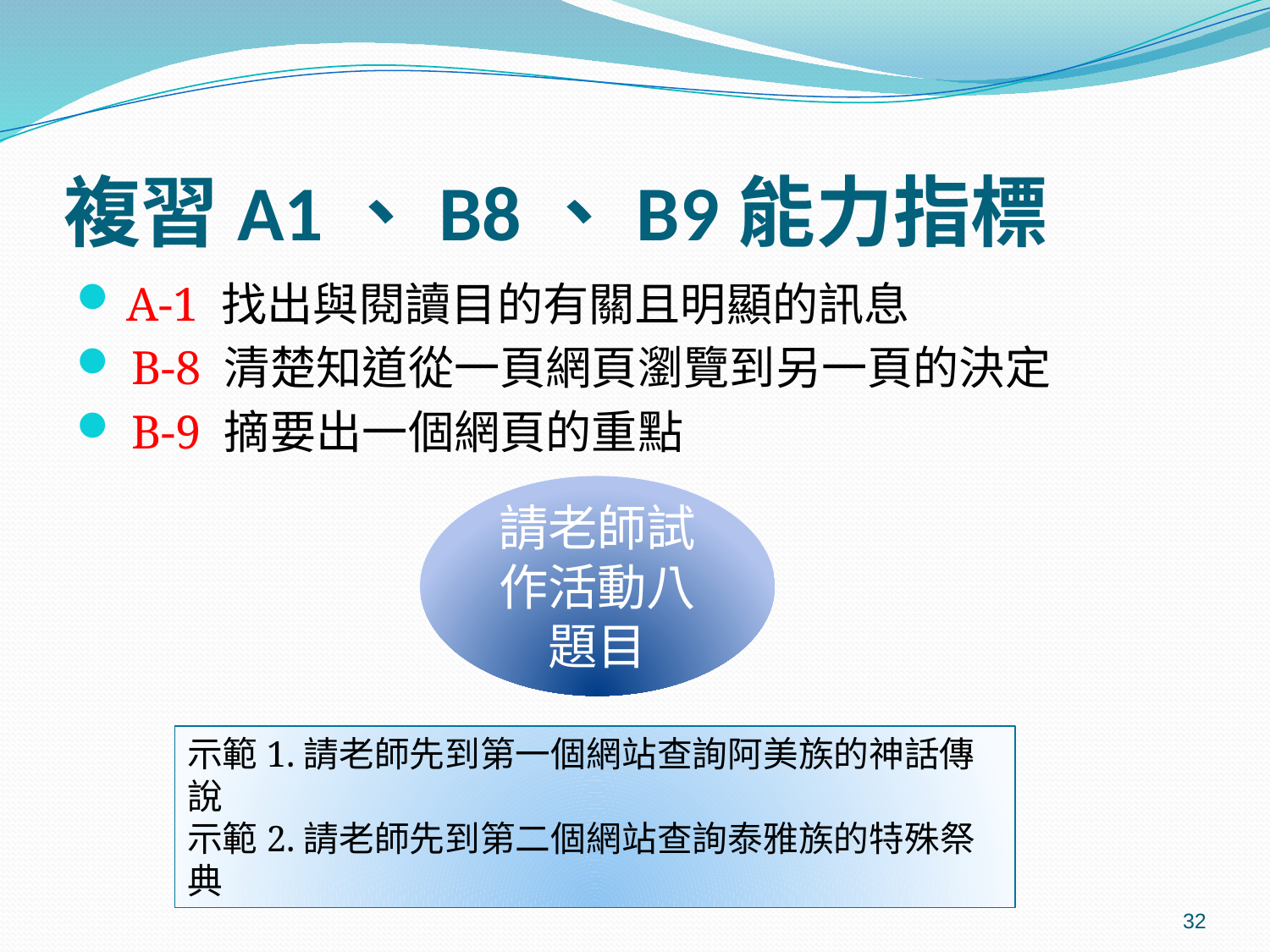

# 複習A1、B8、B9能力指標
A-1 找出與閱讀目的有關且明顯的訊息
 B-8 清楚知道從一頁網頁瀏覽到另一頁的決定
 B-9 摘要出一個網頁的重點

請老師試作活動八題目
示範1.請老師先到第一個網站查詢阿美族的神話傳說
示範2.請老師先到第二個網站查詢泰雅族的特殊祭典
32